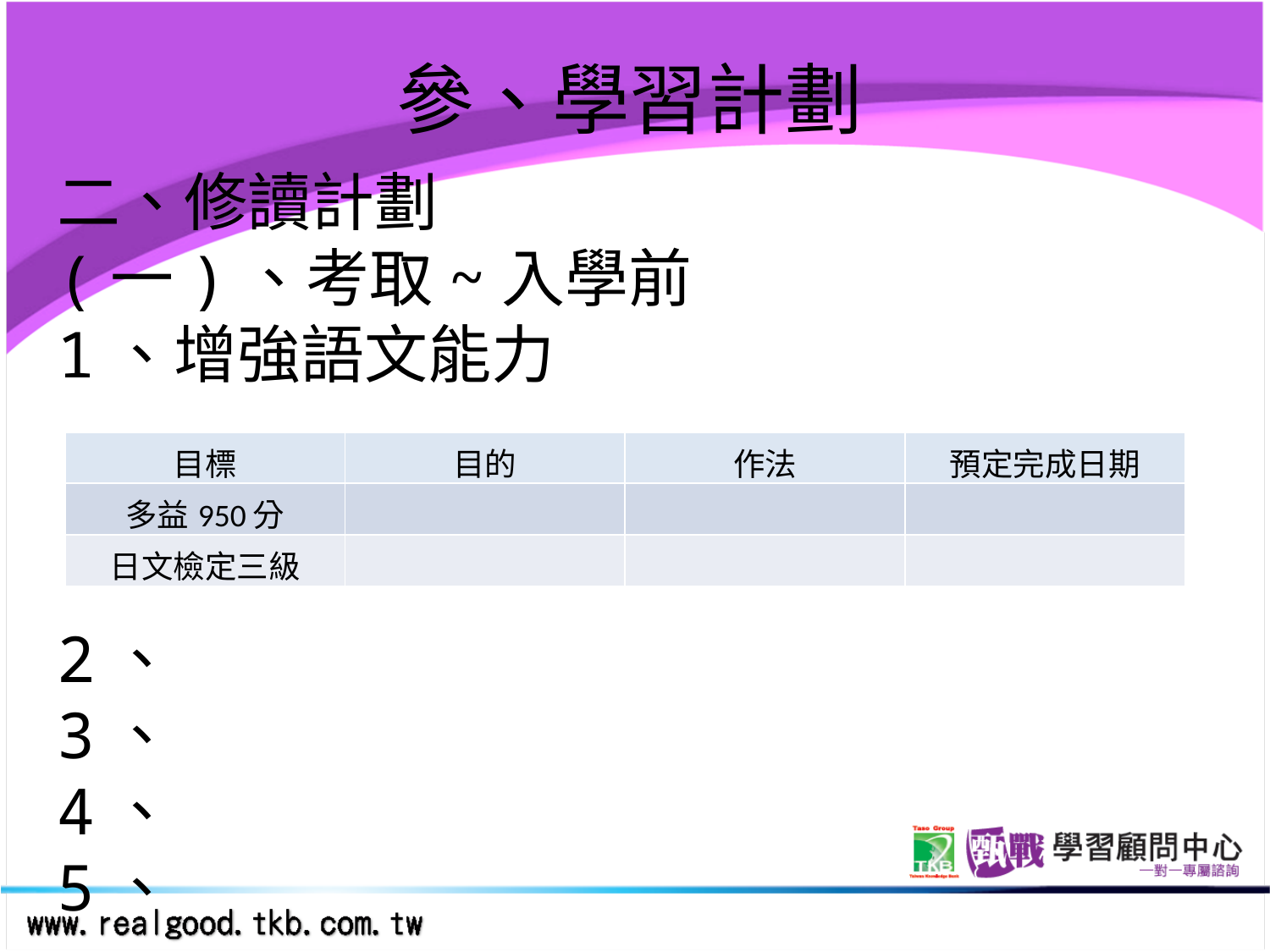

# 參、學習計劃
二、修讀計劃
(一)、考取~入學前
1、增強語文能力

2、
3、
4、
5、
| 目標 | 目的 | 作法 | 預定完成日期 |
| --- | --- | --- | --- |
| 多益950分 |  |  |  |
| 日文檢定三級 |  |  |  |